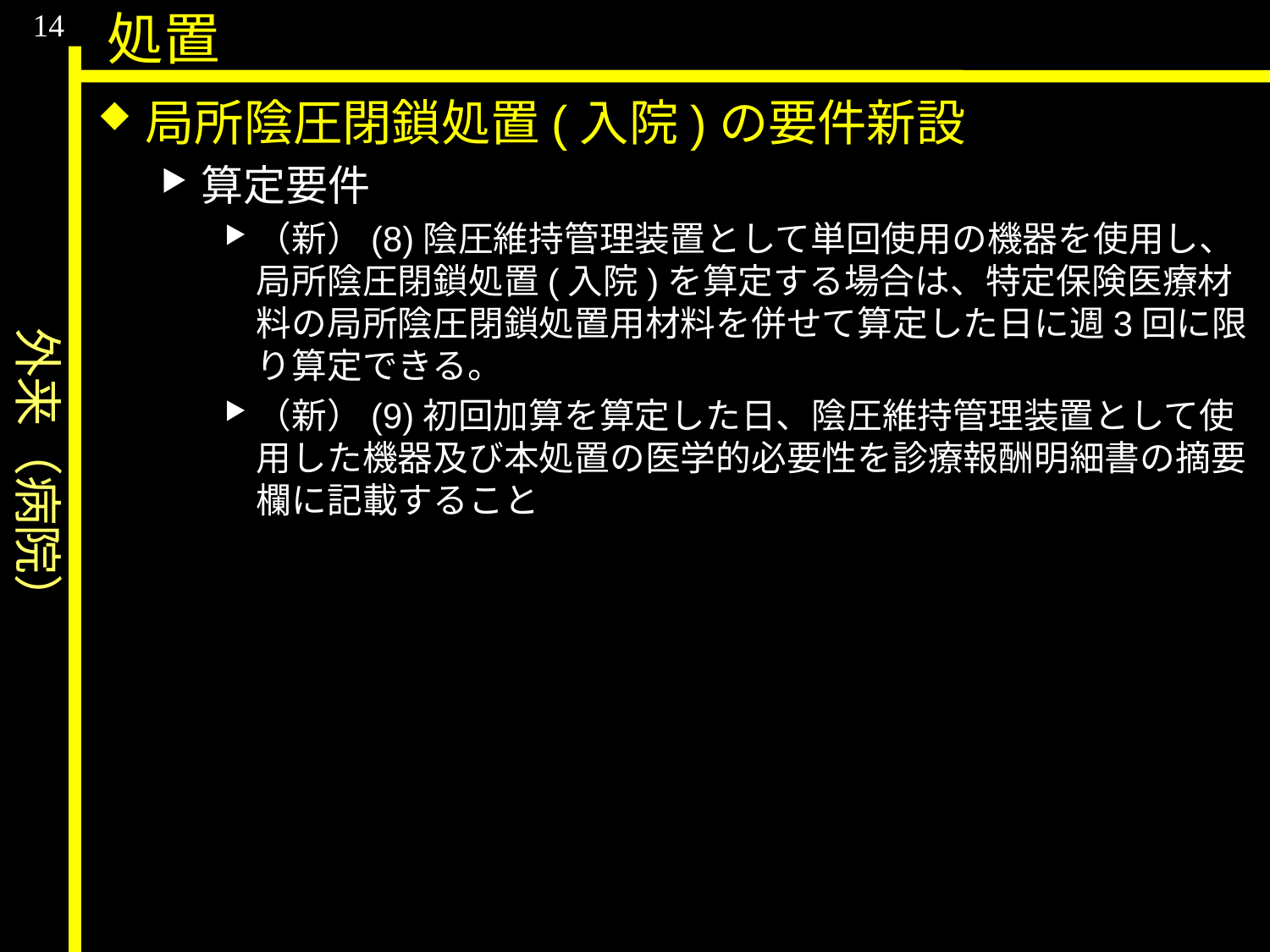

外来（病院）
14
処置

局所陰圧閉鎖処置(入院)の要件新設
算定要件
（新）(8)陰圧維持管理装置として単回使用の機器を使用し、局所陰圧閉鎖処置(入院)を算定する場合は、特定保険医療材料の局所陰圧閉鎖処置用材料を併せて算定した日に週3回に限り算定できる。
（新）(9)初回加算を算定した日、陰圧維持管理装置として使用した機器及び本処置の医学的必要性を診療報酬明細書の摘要欄に記載すること